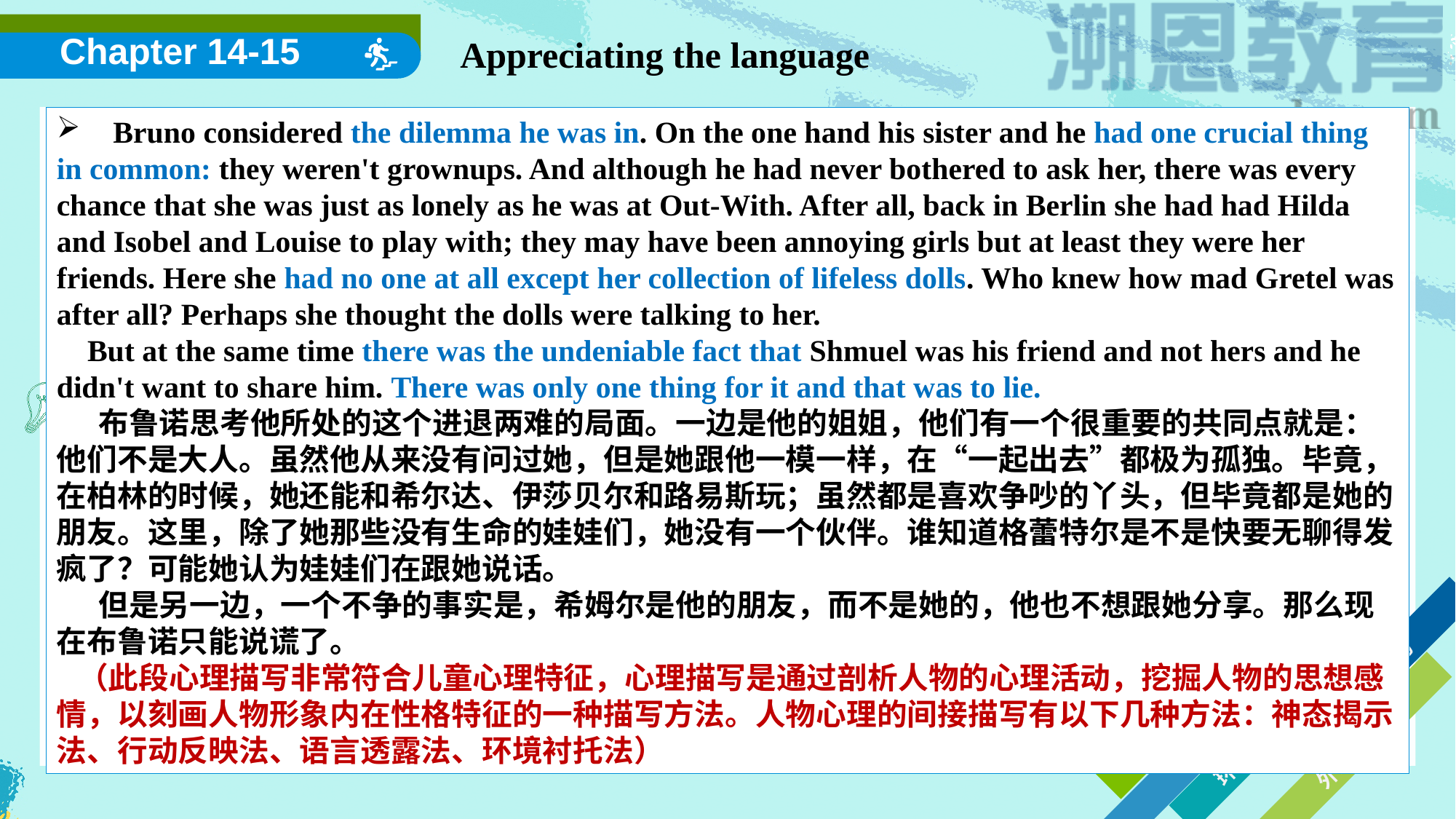

Chapter 14-15
Appreciating the language

  Bruno considered the dilemma he was in. On the one hand his sister and he had one crucial thing
in common: they weren't grownups. And although he had never bothered to ask her, there was every chance that she was just as lonely as he was at Out-With. After all, back in Berlin she had had Hilda and Isobel and Louise to play with; they may have been annoying girls but at least they were her friends. Here she had no one at all except her collection of lifeless dolls. Who knew how mad Gretel was after all? Perhaps she thought the dolls were talking to her.
    But at the same time there was the undeniable fact that Shmuel was his friend and not hers and he didn't want to share him. There was only one thing for it and that was to lie.
     布鲁诺思考他所处的这个进退两难的局面。一边是他的姐姐，他们有一个很重要的共同点就是：他们不是大人。虽然他从来没有问过她，但是她跟他一模一样，在“一起出去”都极为孤独。毕竟，在柏林的时候，她还能和希尔达、伊莎贝尔和路易斯玩；虽然都是喜欢争吵的丫头，但毕竟都是她的朋友。这里，除了她那些没有生命的娃娃们，她没有一个伙伴。谁知道格蕾特尔是不是快要无聊得发疯了？可能她认为娃娃们在跟她说话。
     但是另一边，一个不争的事实是，希姆尔是他的朋友，而不是她的，他也不想跟她分享。那么现在布鲁诺只能说谎了。
  （此段心理描写非常符合儿童心理特征，心理描写是通过剖析人物的心理活动，挖掘人物的思想感情，以刻画人物形象内在性格特征的一种描写方法。人物心理的间接描写有以下几种方法：神态揭示法、行动反映法、语言透露法、环境衬托法）

语言描写
神态描写
动作描写
环境描写
外貌描写